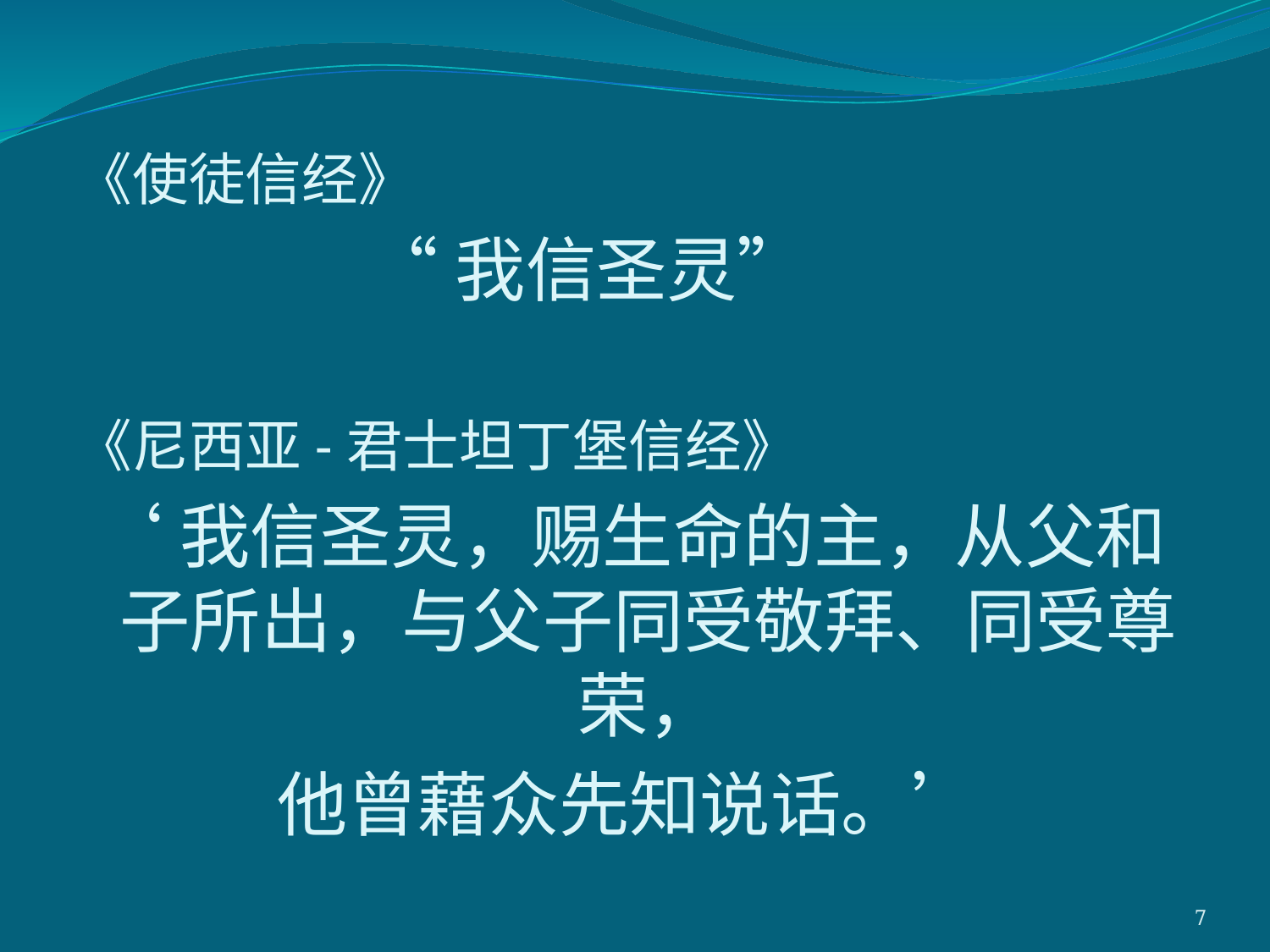

《使徒信经》
			“我信圣灵”

《尼西亚-君士坦丁堡信经》
‘我信圣灵，赐生命的主，从父和子所出，与父子同受敬拜、同受尊荣，
他曾藉众先知说话。’
7